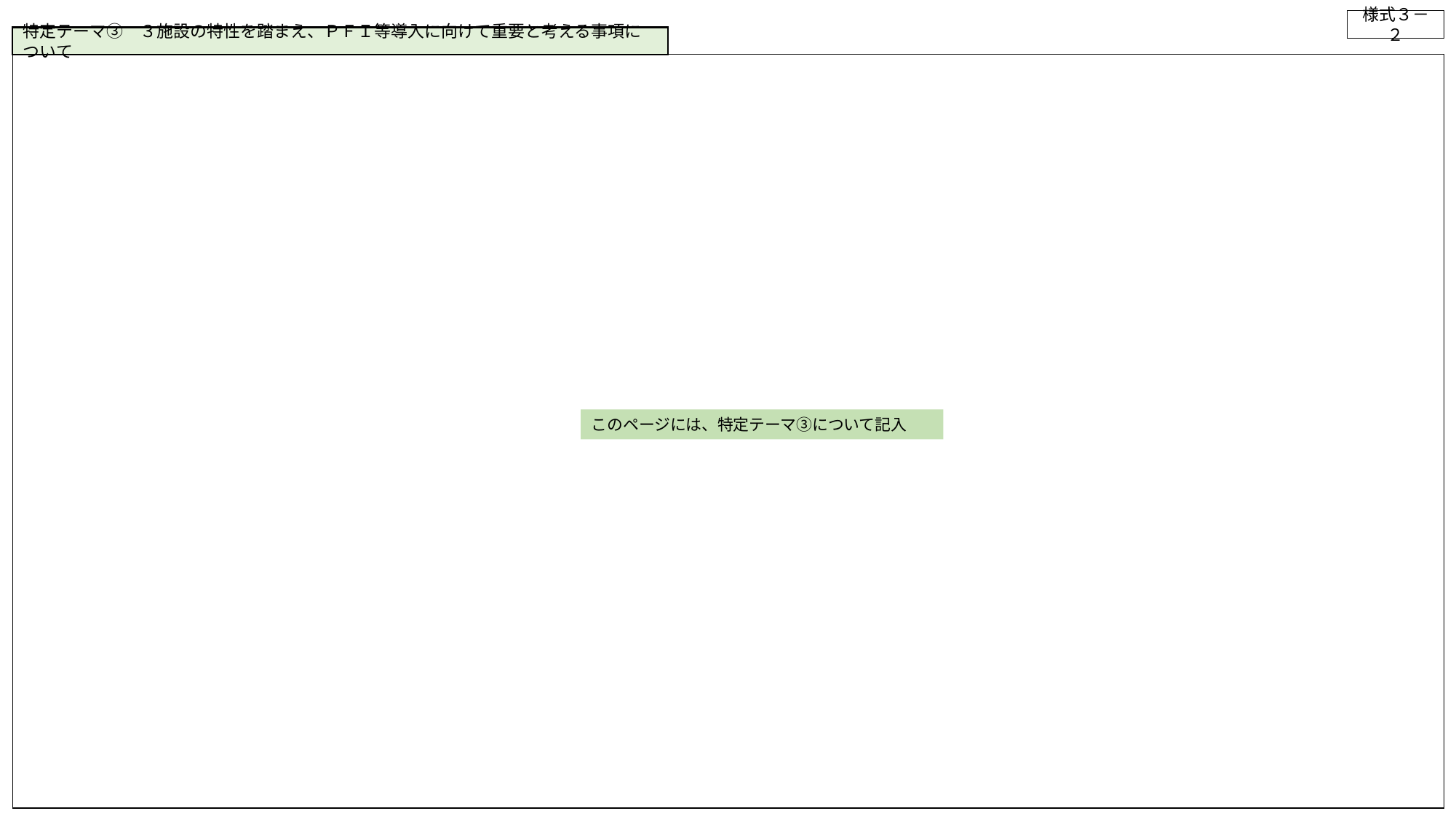

様式３－２
特定テーマ③　３施設の特性を踏まえ、ＰＦＩ等導入に向けて重要と考える事項について

このページには、特定テーマ③について記入